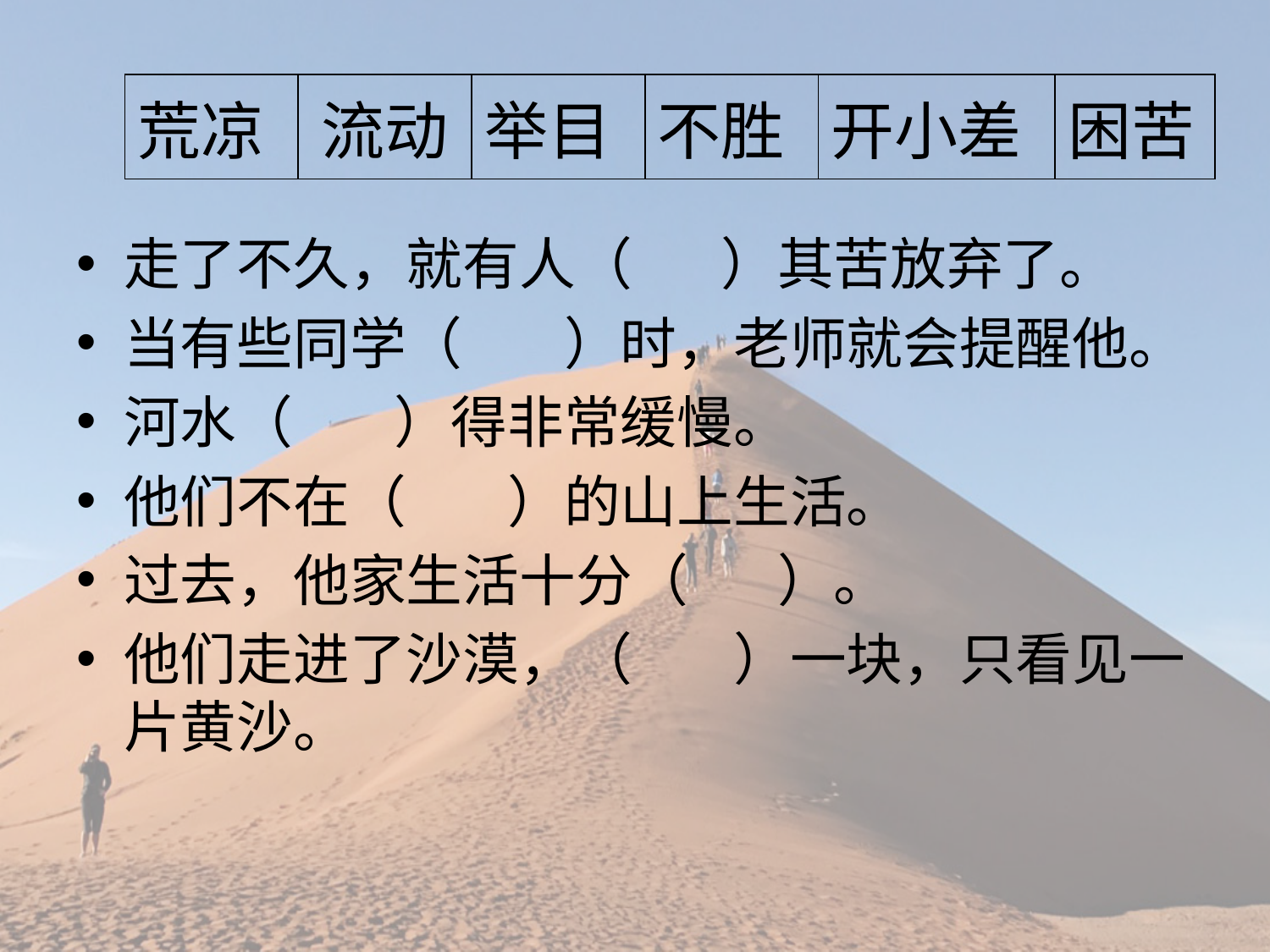

| 荒凉 | 流动 | 举目 | 不胜 | 开小差 | 困苦 |
| --- | --- | --- | --- | --- | --- |
走了不久，就有人（       ）其苦放弃了。
当有些同学（        ）时，老师就会提醒他。
河水（        ）得非常缓慢。
他们不在（        ）的山上生活。
过去，他家生活十分（       ）。
他们走进了沙漠，（        ）一块，只看见一片黄沙。

# -